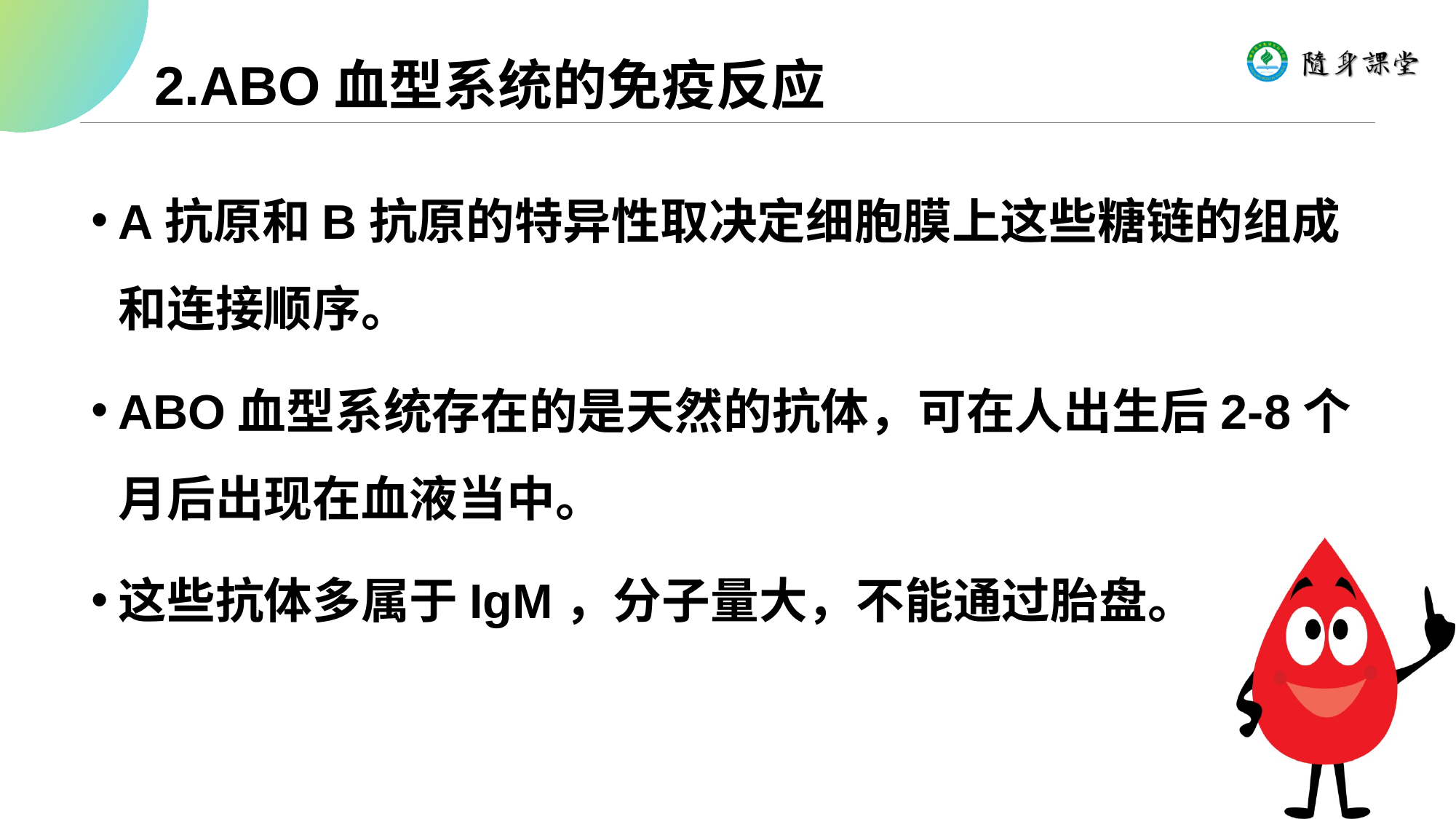

# 2.ABO血型系统的免疫反应
A抗原和B抗原的特异性取决定细胞膜上这些糖链的组成和连接顺序。
ABO血型系统存在的是天然的抗体，可在人出生后2-8个月后出现在血液当中。
这些抗体多属于IgM，分子量大，不能通过胎盘。